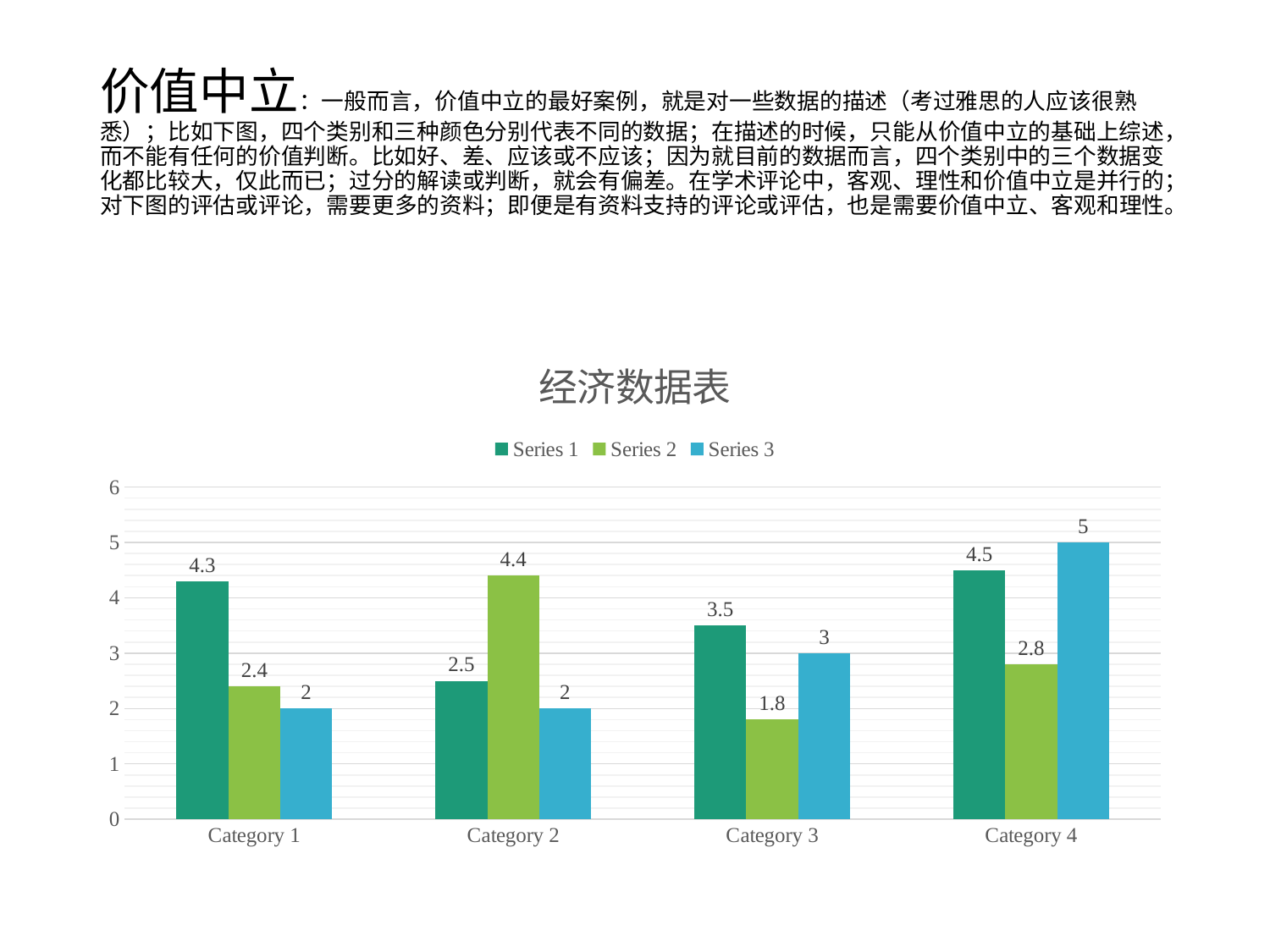

# 价值中立：一般而言，价值中立的最好案例，就是对一些数据的描述（考过雅思的人应该很熟悉）；比如下图，四个类别和三种颜色分别代表不同的数据；在描述的时候，只能从价值中立的基础上综述，而不能有任何的价值判断。比如好、差、应该或不应该；因为就目前的数据而言，四个类别中的三个数据变化都比较大，仅此而已；过分的解读或判断，就会有偏差。在学术评论中，客观、理性和价值中立是并行的；对下图的评估或评论，需要更多的资料；即便是有资料支持的评论或评估，也是需要价值中立、客观和理性。

### Chart: 经济数据表

| Category | Series 1 | Series 2 | Series 3 |
|---|---|---|---|
| Category 1 | 4.3 | 2.4 | 2.0 |
| Category 2 | 2.5 | 4.4 | 2.0 |
| Category 3 | 3.5 | 1.8 | 3.0 |
| Category 4 | 4.5 | 2.8 | 5.0 |